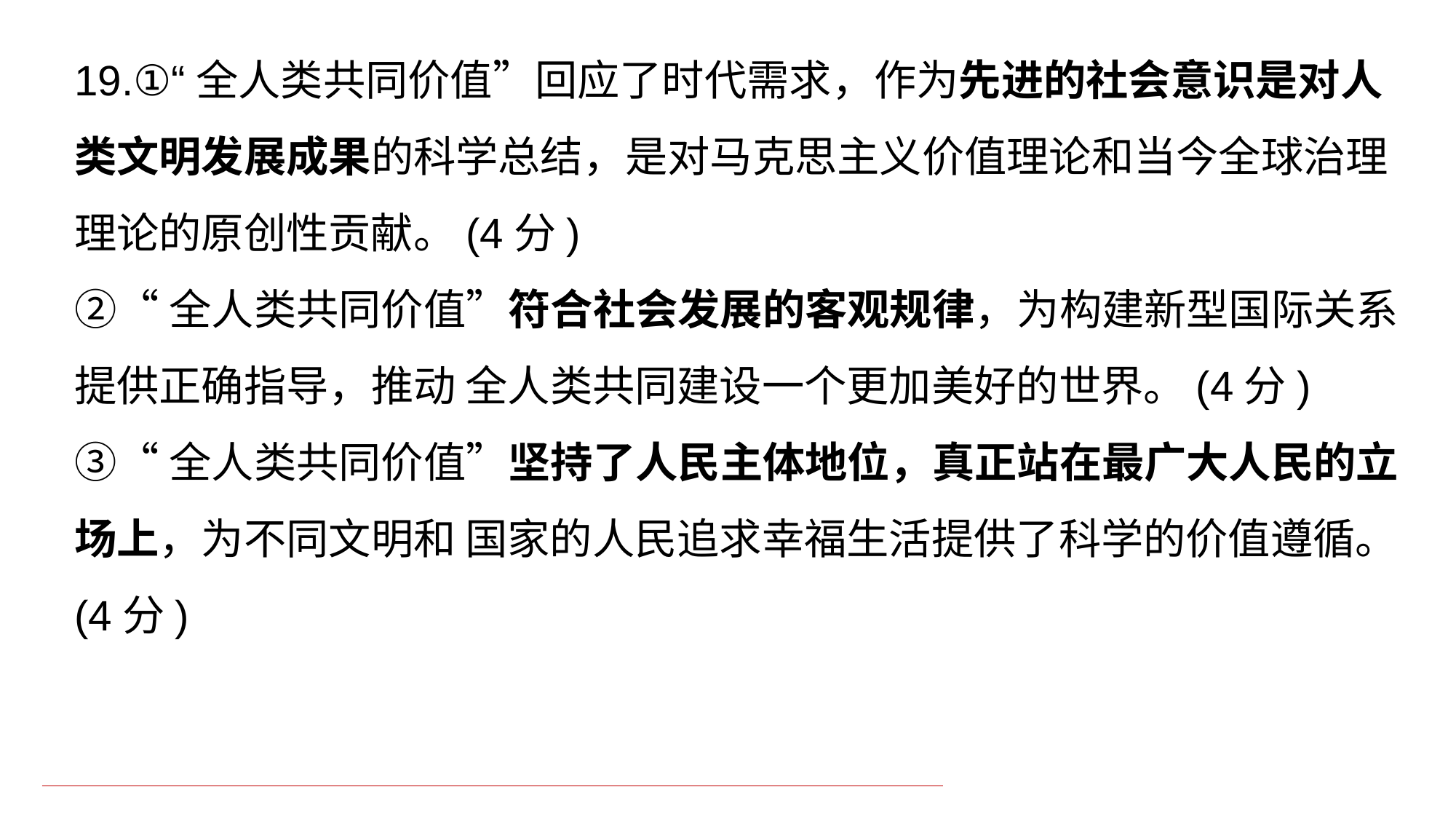

19.①“全人类共同价值”回应了时代需求，作为先进的社会意识是对人类文明发展成果的科学总结，是对马克思主义价值理论和当今全球治理理论的原创性贡献。(4分)
②“全人类共同价值”符合社会发展的客观规律，为构建新型国际关系提供正确指导，推动 全人类共同建设一个更加美好的世界。(4分)
③“全人类共同价值”坚持了人民主体地位，真正站在最广大人民的立场上，为不同文明和 国家的人民追求幸福生活提供了科学的价值遵循。(4分)